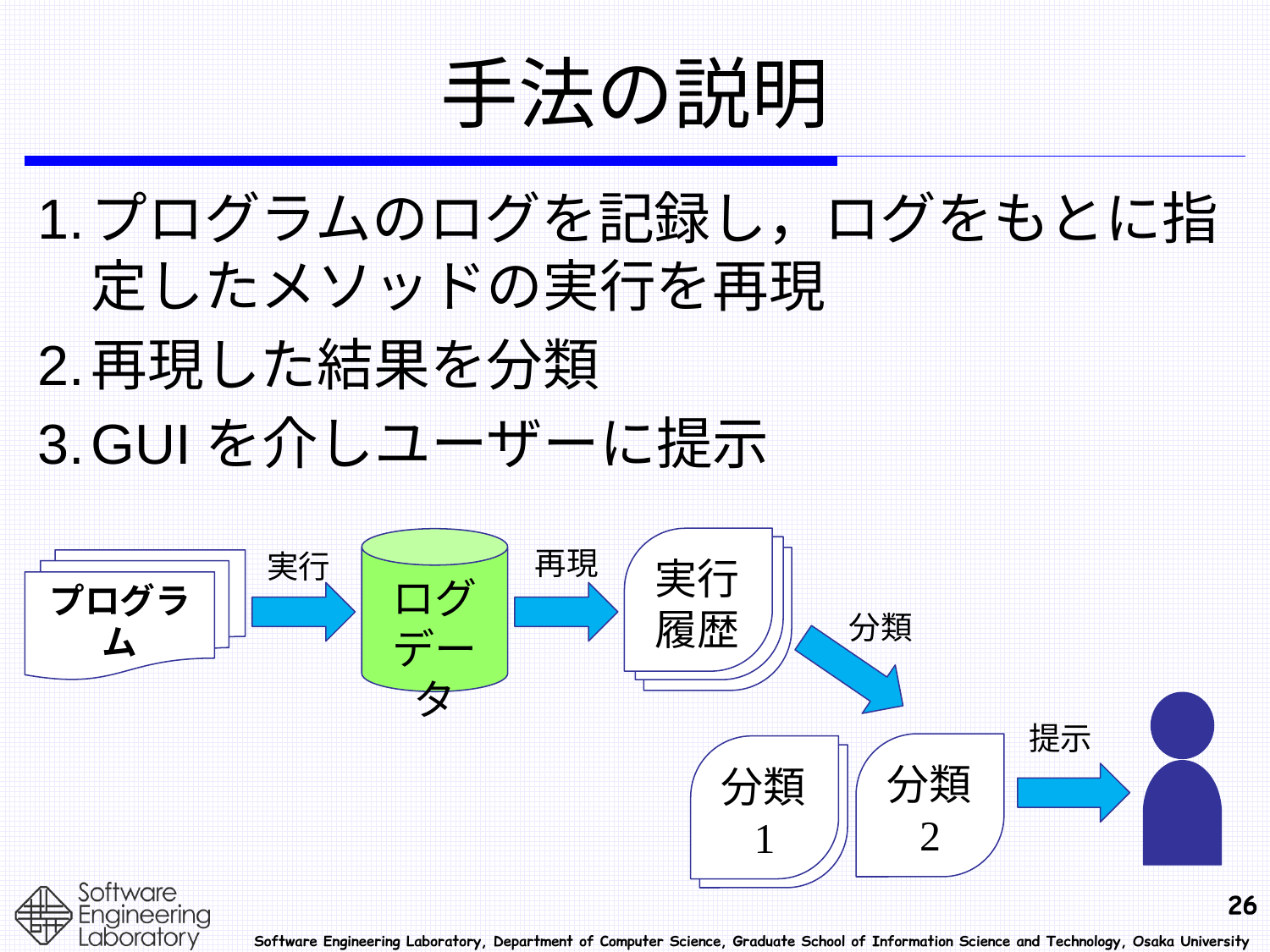

# 手法の説明
プログラムのログを記録し，ログをもとに指定したメソッドの実行を再現
再現した結果を分類
GUIを介しユーザーに提示

実行履歴
ログ
データ
実行履歴
再現
実行
実行履歴
プログラム

分類

提示
分類2

分類1